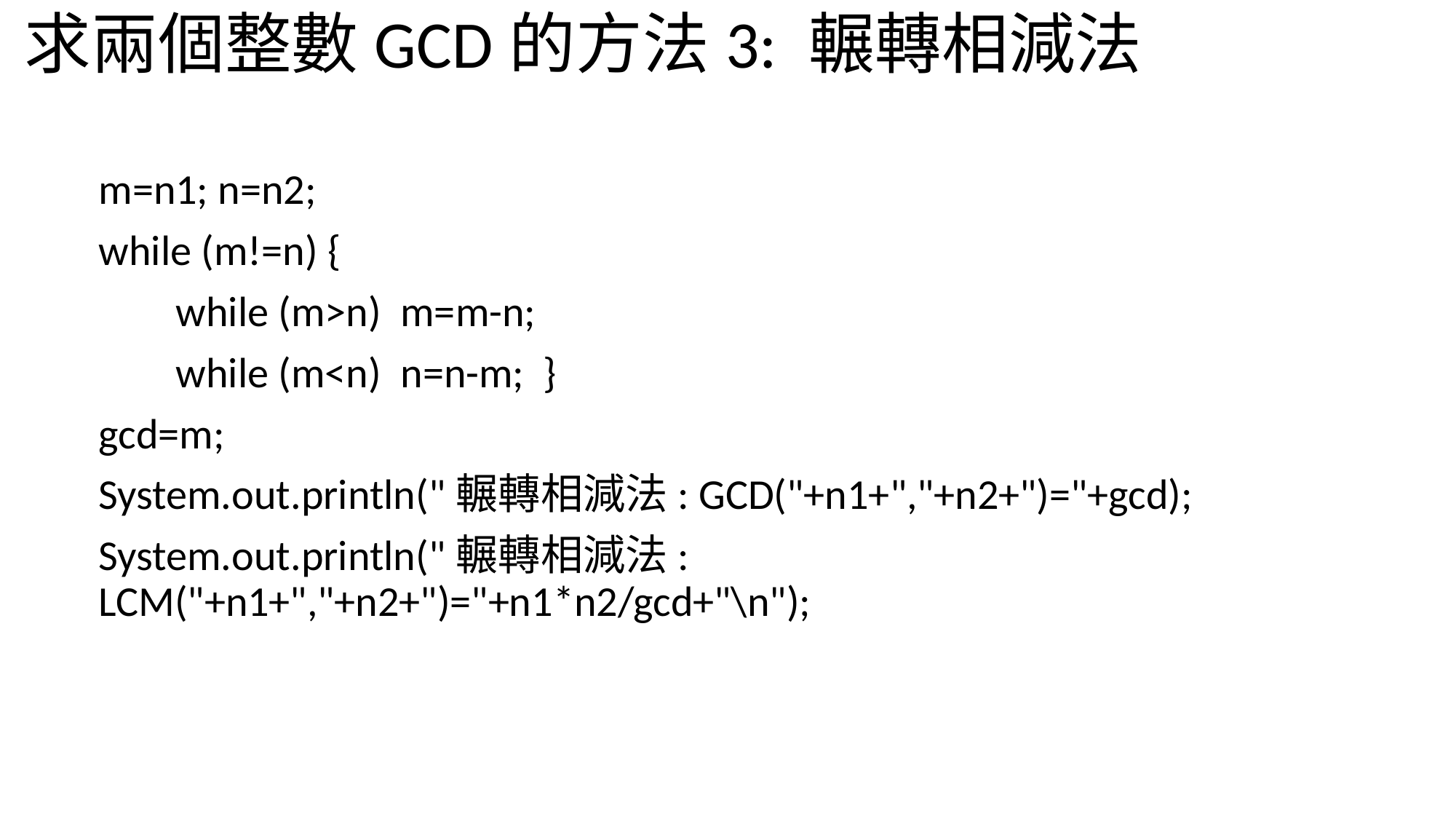

# 求兩個整數GCD的方法3: 輾轉相減法
m=n1; n=n2;
while (m!=n) {
        while (m>n)  m=m-n;
        while (m<n)  n=n-m;  }
gcd=m;
System.out.println("輾轉相減法: GCD("+n1+","+n2+")="+gcd);
System.out.println("輾轉相減法: LCM("+n1+","+n2+")="+n1*n2/gcd+"\n");